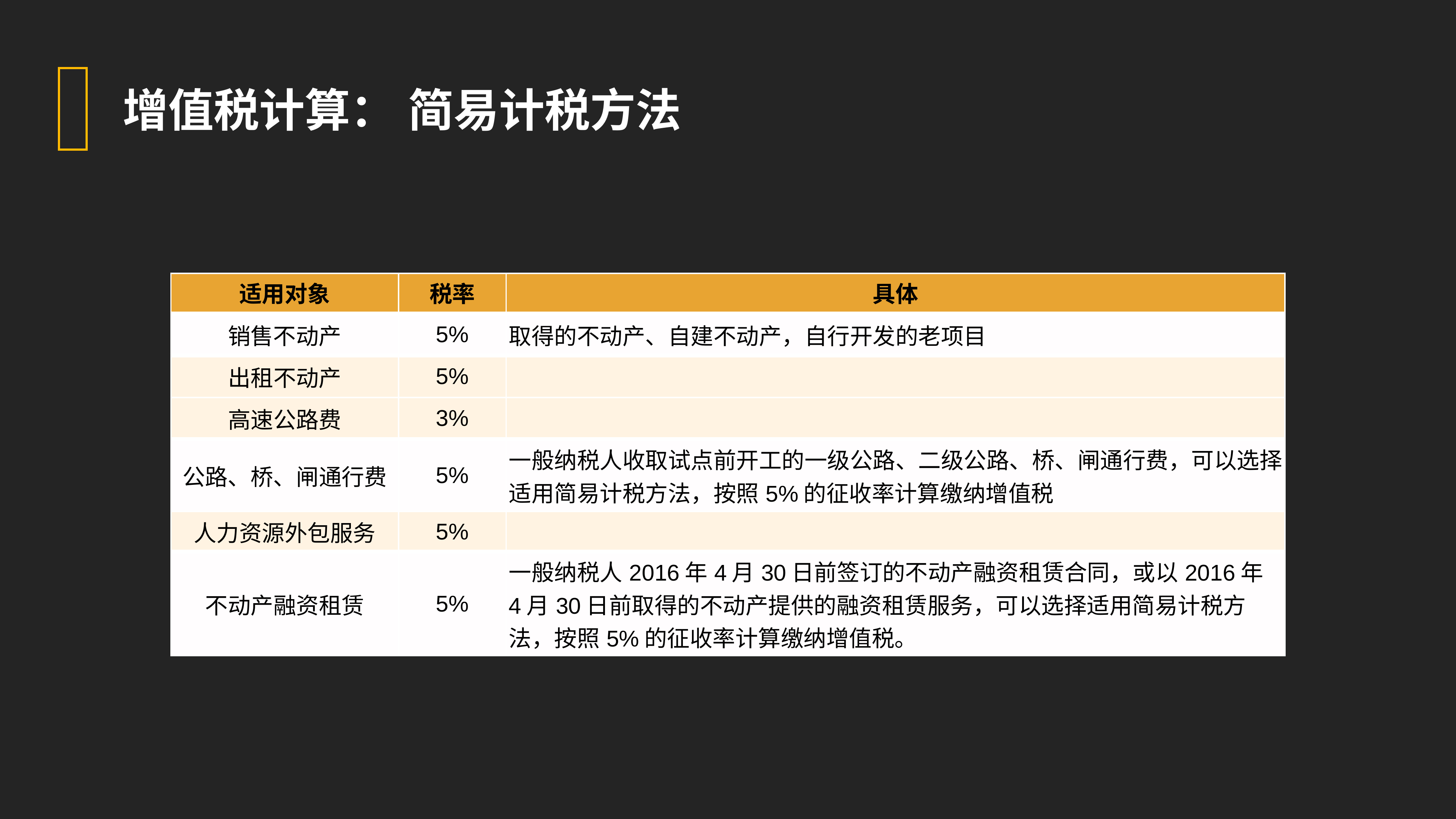

增值税计算： 简易计税方法
| 适用对象 | 税率 | 具体 |
| --- | --- | --- |
| 销售不动产 | 5% | 取得的不动产、自建不动产，自行开发的老项目 |
| 出租不动产 | 5% |  |
| 高速公路费 | 3% |  |
| 公路、桥、闸通行费 | 5% | 一般纳税人收取试点前开工的一级公路、二级公路、桥、闸通行费，可以选择适用简易计税方法，按照5%的征收率计算缴纳增值税 |
| 人力资源外包服务 | 5% |  |
| 不动产融资租赁 | 5% | 一般纳税人2016年4月30日前签订的不动产融资租赁合同，或以2016年4月30日前取得的不动产提供的融资租赁服务，可以选择适用简易计税方法，按照5%的征收率计算缴纳增值税。 |